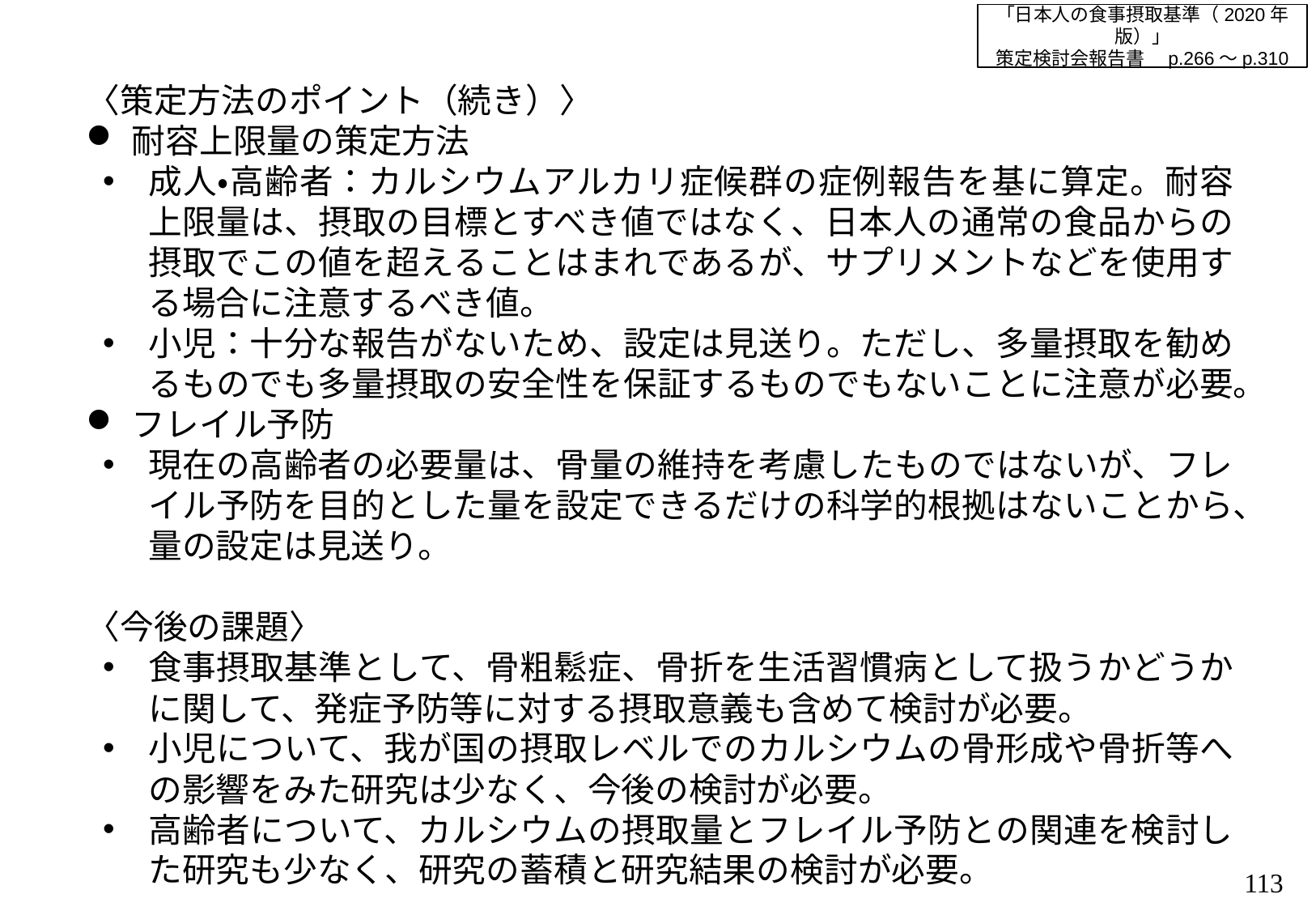

「日本人の食事摂取基準（2020年版）」
策定検討会報告書　p.266～p.310
〈策定方法のポイント（続き）〉
耐容上限量の策定方法
成人・高齢者：カルシウムアルカリ症候群の症例報告を基に算定。耐容上限量は、摂取の目標とすべき値ではなく、日本人の通常の食品からの摂取でこの値を超えることはまれであるが、サプリメントなどを使用する場合に注意するべき値。
小児：十分な報告がないため、設定は見送り。ただし、多量摂取を勧めるものでも多量摂取の安全性を保証するものでもないことに注意が必要。
フレイル予防
現在の高齢者の必要量は、骨量の維持を考慮したものではないが、フレイル予防を目的とした量を設定できるだけの科学的根拠はないことから、量の設定は見送り。

〈今後の課題〉
食事摂取基準として、骨粗鬆症、骨折を生活習慣病として扱うかどうかに関して、発症予防等に対する摂取意義も含めて検討が必要。
小児について、我が国の摂取レベルでのカルシウムの骨形成や骨折等への影響をみた研究は少なく、今後の検討が必要。
高齢者について、カルシウムの摂取量とフレイル予防との関連を検討した研究も少なく、研究の蓄積と研究結果の検討が必要。
113